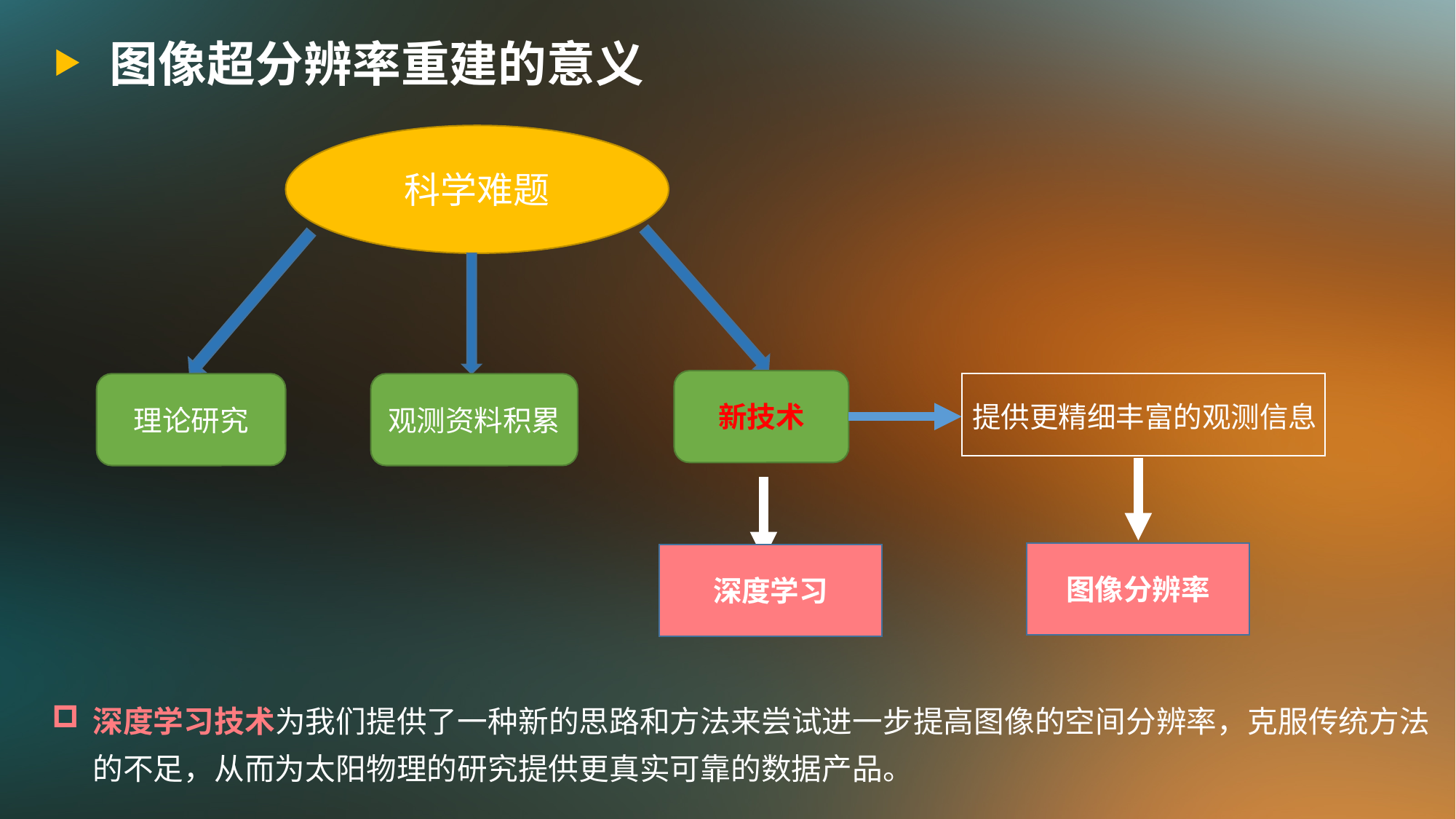

图像超分辨率重建的意义

科学难题

新技术
理论研究
观测资料积累
深度学习

图像分辨率
提供更精细丰富的观测信息
深度学习技术为我们提供了一种新的思路和方法来尝试进一步提高图像的空间分辨率，克服传统方法的不足，从而为太阳物理的研究提供更真实可靠的数据产品。